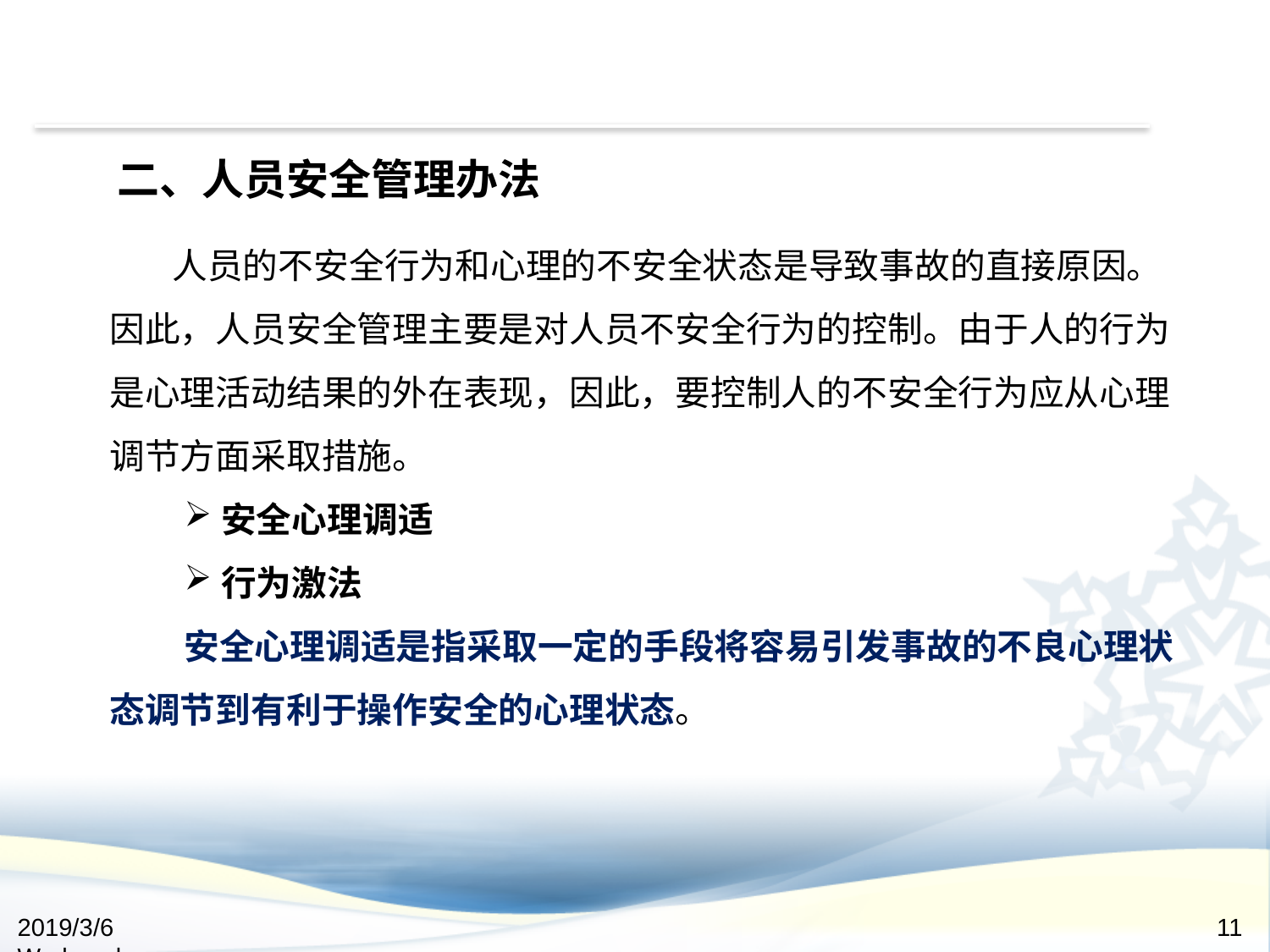

二、人员安全管理办法
人员的不安全行为和心理的不安全状态是导致事故的直接原因。因此，人员安全管理主要是对人员不安全行为的控制。由于人的行为是心理活动结果的外在表现，因此，要控制人的不安全行为应从心理调节方面采取措施。
安全心理调适
行为激法
安全心理调适是指采取一定的手段将容易引发事故的不良心理状态调节到有利于操作安全的心理状态。